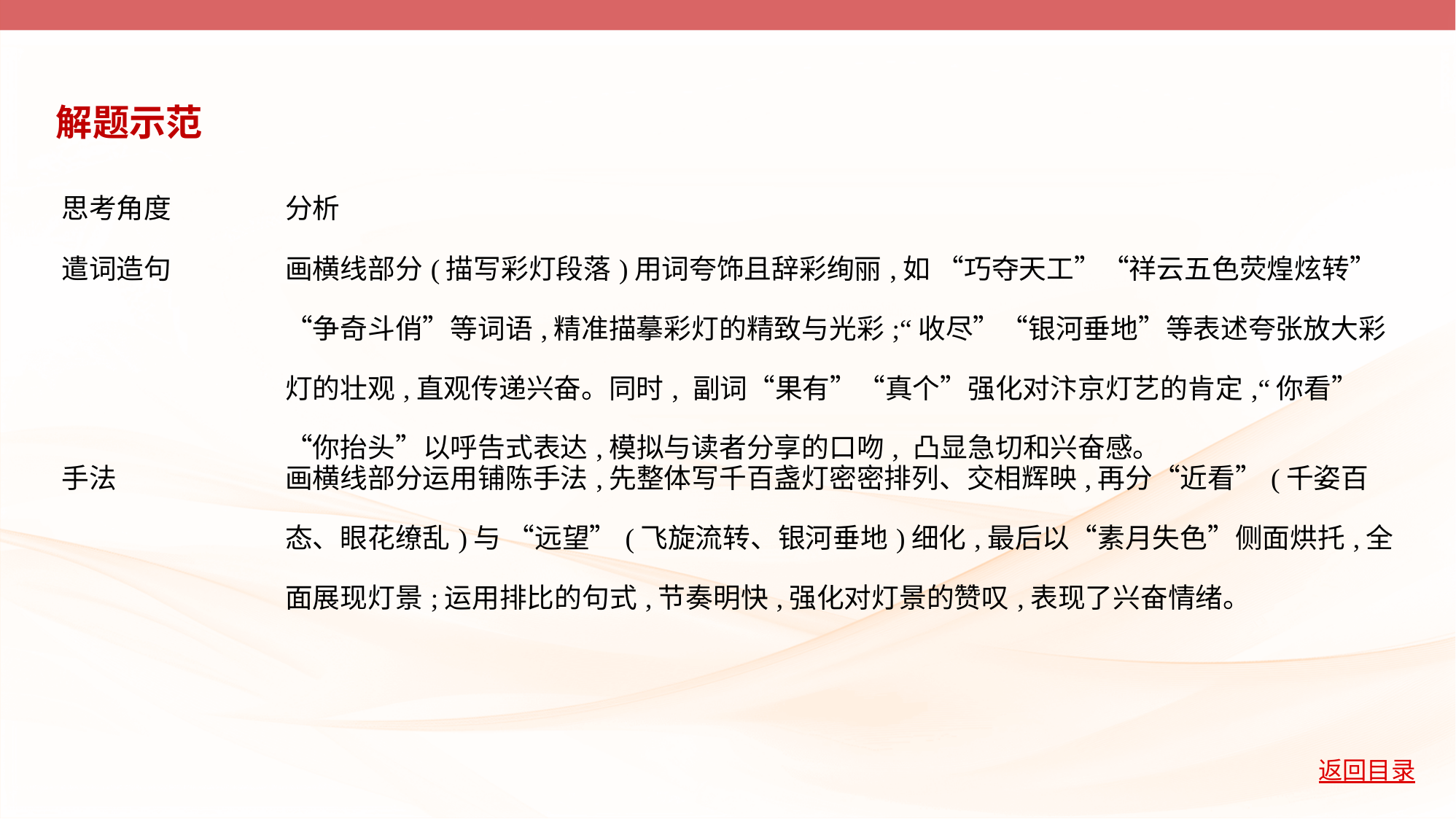

解题示范
| 思考角度 | 分析 |
| --- | --- |
| 遣词造句 | 画横线部分(描写彩灯段落)用词夸饰且辞彩绚丽,如 “巧夺天工”“祥云五色荧煌炫转”“争奇斗俏”等词语,精准描摹彩灯的精致与光彩;“收尽”“银河垂地”等表述夸张放大彩灯的壮观,直观传递兴奋。同时, 副词“果有”“真个”强化对汴京灯艺的肯定,“你看”“你抬头”以呼告式表达,模拟与读者分享的口吻, 凸显急切和兴奋感。 |
| 手法 | 画横线部分运用铺陈手法,先整体写千百盏灯密密排列、交相辉映,再分“近看”(千姿百态、眼花缭乱)与 “远望”(飞旋流转、银河垂地)细化,最后以“素月失色”侧面烘托,全面展现灯景;运用排比的句式,节奏明快,强化对灯景的赞叹,表现了兴奋情绪。 |